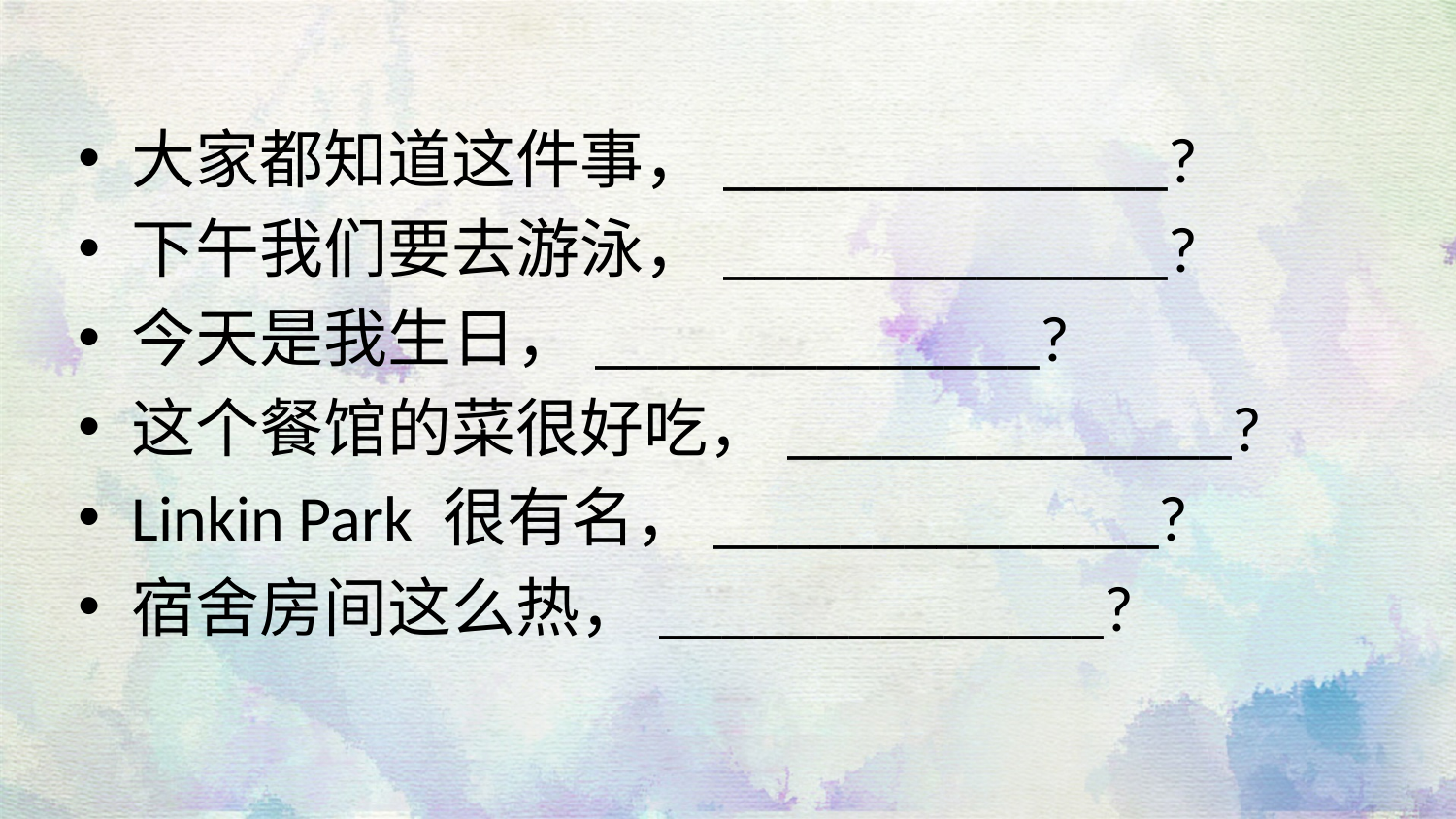

大家都知道这件事，______________?
下午我们要去游泳，______________?
今天是我生日，______________?
这个餐馆的菜很好吃，______________?
Linkin Park 很有名，______________?
宿舍房间这么热，______________?